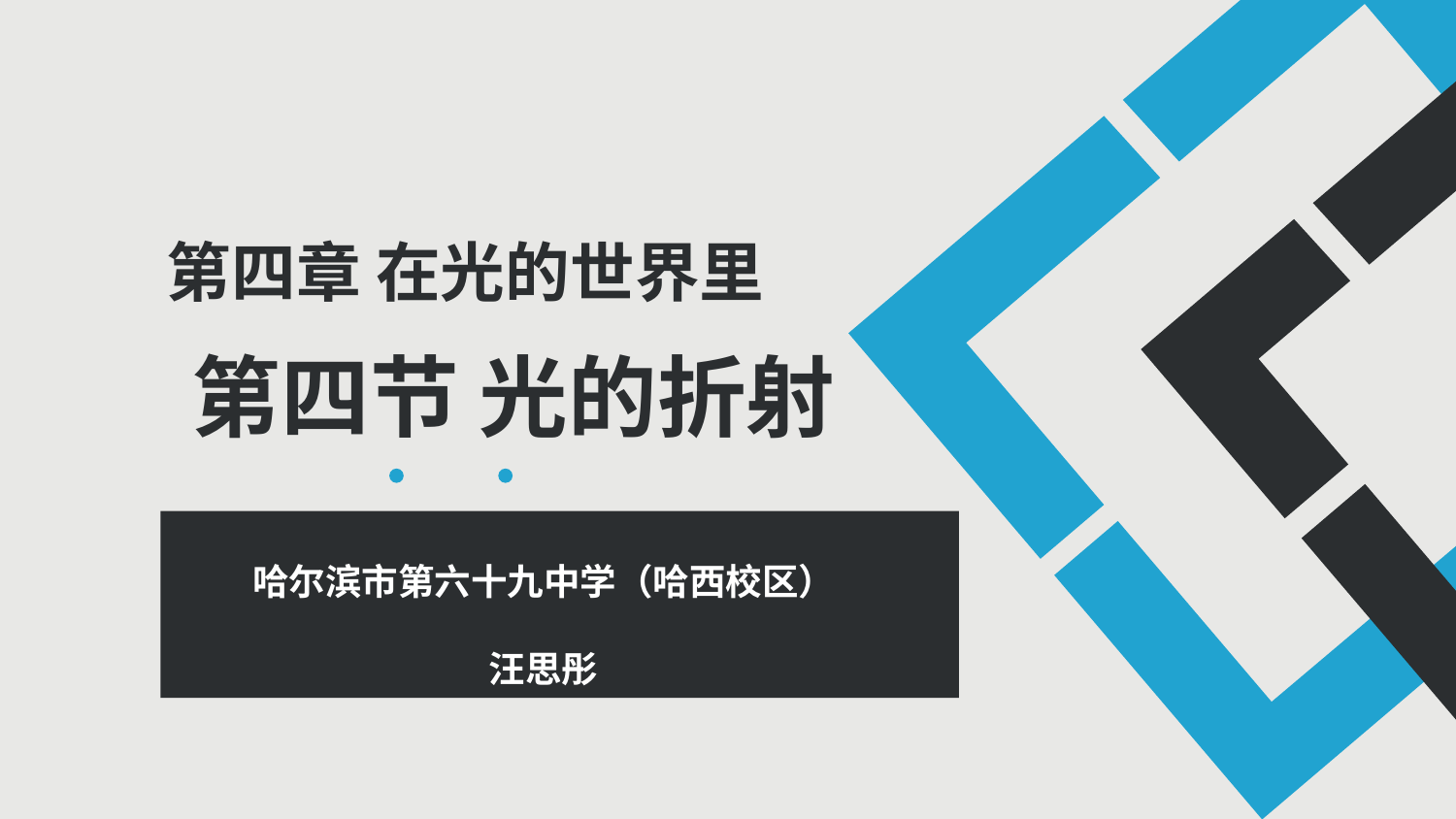

第四章 在光的世界里
第四节 光的折射

哈尔滨市第六十九中学（哈西校区）
汪思彤